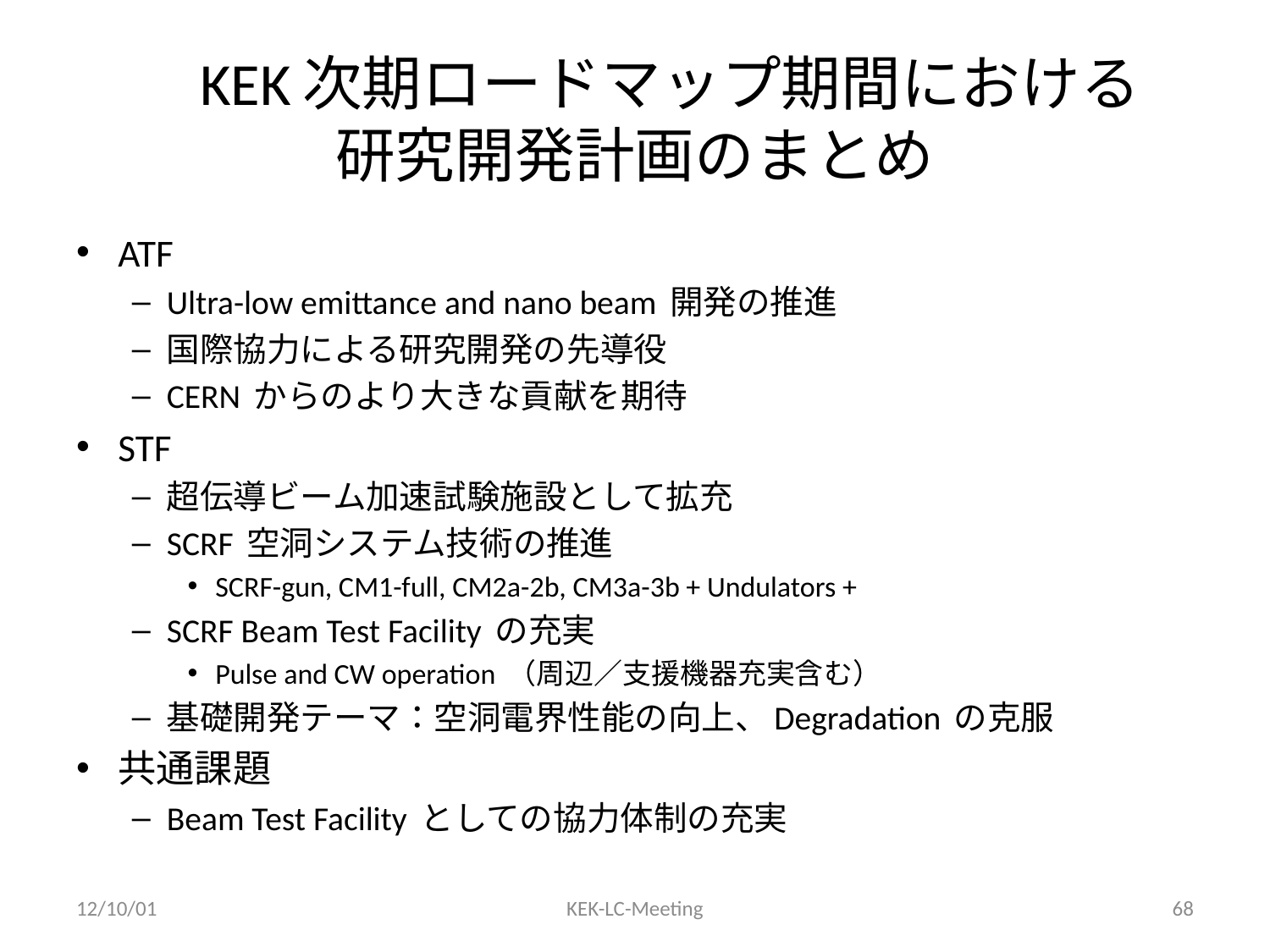

# KEK次期ロードマップ期間における 研究開発計画のまとめ
ATF
Ultra-low emittance and nano beam 開発の推進
国際協力による研究開発の先導役
CERN からのより大きな貢献を期待
STF
超伝導ビーム加速試験施設として拡充
SCRF 空洞システム技術の推進
SCRF-gun, CM1-full, CM2a-2b, CM3a-3b + Undulators +
SCRF Beam Test Facility の充実
Pulse and CW operation （周辺／支援機器充実含む）
基礎開発テーマ：空洞電界性能の向上、Degradation の克服
共通課題
Beam Test Facility としての協力体制の充実
12/10/01
KEK-LC-Meeting
68